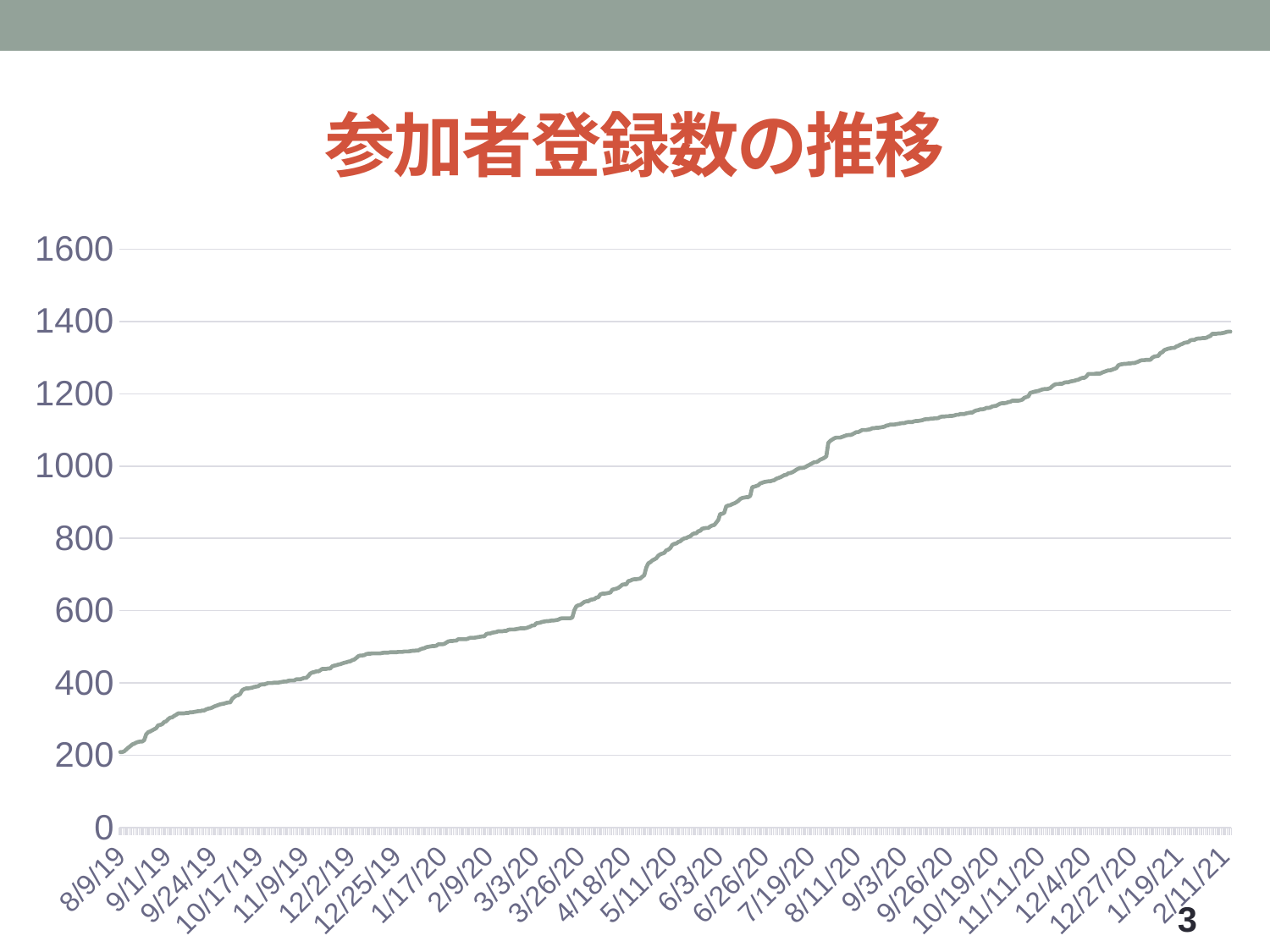

# 参加者登録数の推移

### Chart

| Category |  |
|---|---|
| 43686 | 209.0 |
| 43687 | 209.0 |
| 43688 | 211.0 |
| 43689 | 216.0 |
| 43690 | 221.0 |
| 43691 | 225.0 |
| 43692 | 230.0 |
| 43693 | 232.0 |
| 43694 | 235.0 |
| 43695 | 237.0 |
| 43696 | 238.0 |
| 43697 | 238.0 |
| 43698 | 242.0 |
| 43699 | 258.0 |
| 43700 | 264.0 |
| 43701 | 266.0 |
| 43702 | 269.0 |
| 43703 | 272.0 |
| 43704 | 275.0 |
| 43705 | 283.0 |
| 43706 | 284.0 |
| 43707 | 286.0 |
| 43708 | 292.0 |
| 43709 | 294.0 |
| 43710 | 300.0 |
| 43711 | 304.0 |
| 43712 | 305.0 |
| 43713 | 309.0 |
| 43714 | 312.0 |
| 43715 | 316.0 |
| 43716 | 316.0 |
| 43717 | 316.0 |
| 43718 | 316.0 |
| 43719 | 317.0 |
| 43720 | 317.0 |
| 43721 | 319.0 |
| 43722 | 319.0 |
| 43723 | 320.0 |
| 43725 | 322.0 |
| 43726 | 322.0 |
| 43727 | 324.0 |
| 43728 | 324.0 |
| 43729 | 327.0 |
| 43730 | 329.0 |
| 43731 | 330.0 |
| 43732 | 332.0 |
| 43733 | 335.0 |
| 43734 | 337.0 |
| 43735 | 339.0 |
| 43736 | 341.0 |
| 43737 | 342.0 |
| 43738 | 343.0 |
| 43739 | 345.0 |
| 43740 | 346.0 |
| 43741 | 346.0 |
| 43742 | 356.0 |
| 43743 | 361.0 |
| 43744 | 365.0 |
| 43745 | 366.0 |
| 43746 | 370.0 |
| 43747 | 380.0 |
| 43748 | 383.0 |
| 43749 | 385.0 |
| 43750 | 385.0 |
| 43751 | 386.0 |
| 43752 | 387.0 |
| 43753 | 389.0 |
| 43754 | 390.0 |
| 43755 | 391.0 |
| 43756 | 395.0 |
| 43757 | 396.0 |
| 43758 | 396.0 |
| 43759 | 398.0 |
| 43760 | 400.0 |
| 43761 | 400.0 |
| 43762 | 400.0 |
| 43763 | 401.0 |
| 43764 | 401.0 |
| 43765 | 401.0 |
| 43766 | 402.0 |
| 43767 | 403.0 |
| 43768 | 404.0 |
| 43769 | 404.0 |
| 43770 | 406.0 |
| 43771 | 407.0 |
| 43772 | 407.0 |
| 43773 | 407.0 |
| 43774 | 410.0 |
| 43775 | 410.0 |
| 43776 | 410.0 |
| 43777 | 412.0 |
| 43778 | 414.0 |
| 43779 | 414.0 |
| 43780 | 419.0 |
| 43781 | 426.0 |
| 43782 | 429.0 |
| 43783 | 430.0 |
| 43784 | 432.0 |
| 43785 | 432.0 |
| 43786 | 435.0 |
| 43787 | 439.0 |
| 43788 | 439.0 |
| 43789 | 439.0 |
| 43790 | 440.0 |
| 43791 | 440.0 |
| 43792 | 446.0 |
| 43793 | 448.0 |
| 43794 | 449.0 |
| 43795 | 451.0 |
| 43796 | 452.0 |
| 43797 | 454.0 |
| 43798 | 456.0 |
| 43799 | 457.0 |
| 43800 | 459.0 |
| 43801 | 460.0 |
| 43802 | 463.0 |
| 43803 | 465.0 |
| 43804 | 469.0 |
| 43805 | 474.0 |
| 43806 | 476.0 |
| 43807 | 476.0 |
| 43808 | 477.0 |
| 43809 | 480.0 |
| 43810 | 481.0 |
| 43811 | 481.0 |
| 43812 | 482.0 |
| 43813 | 482.0 |
| 43814 | 482.0 |
| 43815 | 482.0 |
| 43816 | 482.0 |
| 43817 | 483.0 |
| 43818 | 484.0 |
| 43819 | 484.0 |
| 43820 | 484.0 |
| 43821 | 485.0 |
| 43822 | 485.0 |
| 43823 | 485.0 |
| 43824 | 485.0 |
| 43825 | 486.0 |
| 43826 | 486.0 |
| 43827 | 486.0 |
| 43828 | 487.0 |
| 43829 | 487.0 |
| 43830 | 487.0 |
| 43831 | 488.0 |
| 43832 | 489.0 |
| 43833 | 489.0 |
| 43834 | 490.0 |
| 43835 | 490.0 |
| 43836 | 493.0 |
| 43837 | 495.0 |
| 43838 | 496.0 |
| 43839 | 499.0 |
| 43840 | 500.0 |
| 43841 | 501.0 |
| 43842 | 502.0 |
| 43843 | 502.0 |
| 43844 | 503.0 |
| 43845 | 507.0 |
| 43846 | 507.0 |
| 43847 | 507.0 |
| 43848 | 508.0 |
| 43850 | 515.0 |
| 43851 | 516.0 |
| 43852 | 516.0 |
| 43853 | 517.0 |
| 43854 | 517.0 |
| 43855 | 521.0 |
| 43856 | 521.0 |
| 43857 | 521.0 |
| 43858 | 521.0 |
| 43859 | 521.0 |
| 43860 | 523.0 |
| 43861 | 525.0 |
| 43862 | 525.0 |
| 43863 | 525.0 |
| 43864 | 526.0 |
| 43865 | 527.0 |
| 43866 | 528.0 |
| 43867 | 529.0 |
| 43868 | 529.0 |
| 43869 | 535.0 |
| 43870 | 537.0 |
| 43871 | 537.0 |
| 43872 | 539.0 |
| 43873 | 540.0 |
| 43874 | 541.0 |
| 43875 | 543.0 |
| 43876 | 543.0 |
| 43877 | 543.0 |
| 43878 | 544.0 |
| 43879 | 544.0 |
| 43880 | 547.0 |
| 43881 | 548.0 |
| 43882 | 548.0 |
| 43883 | 548.0 |
| 43884 | 549.0 |
| 43885 | 550.0 |
| 43886 | 551.0 |
| 43887 | 551.0 |
| 43888 | 551.0 |
| 43889 | 552.0 |
| 43890 | 554.0 |
| 43891 | 556.0 |
| 43892 | 559.0 |
| 43893 | 559.0 |
| 43894 | 565.0 |
| 43895 | 566.0 |
| 43896 | 567.0 |
| 43897 | 569.0 |
| 43898 | 570.0 |
| 43899 | 571.0 |
| 43900 | 571.0 |
| 43901 | 572.0 |
| 43902 | 573.0 |
| 43903 | 573.0 |
| 43904 | 574.0 |
| 43905 | 575.0 |
| 43906 | 578.0 |
| 43907 | 579.0 |
| 43908 | 579.0 |
| 43909 | 579.0 |
| 43910 | 579.0 |
| 43911 | 579.0 |
| 43912 | 581.0 |
| 43913 | 601.0 |
| 43914 | 612.0 |
| 43915 | 615.0 |
| 43916 | 616.0 |
| 43917 | 620.0 |
| 43918 | 624.0 |
| 43919 | 626.0 |
| 43920 | 626.0 |
| 43921 | 630.0 |
| 43922 | 631.0 |
| 43923 | 632.0 |
| 43924 | 636.0 |
| 43925 | 637.0 |
| 43926 | 645.0 |
| 43927 | 647.0 |
| 43928 | 647.0 |
| 43929 | 648.0 |
| 43930 | 649.0 |
| 43931 | 650.0 |
| 43932 | 658.0 |
| 43934 | 661.0 |
| 43935 | 663.0 |
| 43936 | 667.0 |
| 43937 | 672.0 |
| 43938 | 673.0 |
| 43939 | 673.0 |
| 43940 | 682.0 |
| 43941 | 683.0 |
| 43942 | 686.0 |
| 43943 | 687.0 |
| 43944 | 687.0 |
| 43945 | 688.0 |
| 43946 | 689.0 |
| 43947 | 694.0 |
| 43948 | 698.0 |
| 43949 | 719.0 |
| 43950 | 731.0 |
| 43951 | 734.0 |
| 43952 | 739.0 |
| 43953 | 742.0 |
| 43954 | 745.0 |
| 43955 | 752.0 |
| 43956 | 756.0 |
| 43957 | 758.0 |
| 43958 | 760.0 |
| 43959 | 767.0 |
| 43960 | 769.0 |
| 43961 | 773.0 |
| 43962 | 782.0 |
| 43963 | 785.0 |
| 43964 | 786.0 |
| 43965 | 790.0 |
| 43966 | 792.0 |
| 43967 | 797.0 |
| 43968 | 800.0 |
| 43969 | 801.0 |
| 43970 | 804.0 |
| 43971 | 806.0 |
| 43972 | 811.0 |
| 43973 | 814.0 |
| 43974 | 814.0 |
| 43975 | 820.0 |
| 43976 | 821.0 |
| 43977 | 827.0 |
| 43978 | 828.0 |
| 43979 | 829.0 |
| 43980 | 829.0 |
| 43981 | 833.0 |
| 43982 | 836.0 |
| 43983 | 837.0 |
| 43984 | 844.0 |
| 43985 | 851.0 |
| 43986 | 868.0 |
| 43987 | 868.0 |
| 43988 | 871.0 |
| 43989 | 889.0 |
| 43990 | 891.0 |
| 43991 | 892.0 |
| 43992 | 895.0 |
| 43993 | 897.0 |
| 43994 | 900.0 |
| 43995 | 904.0 |
| 43996 | 909.0 |
| 43997 | 912.0 |
| 43998 | 913.0 |
| 43999 | 914.0 |
| 44000 | 914.0 |
| 44001 | 918.0 |
| 44002 | 942.0 |
| 44003 | 943.0 |
| 44004 | 945.0 |
| 44005 | 947.0 |
| 44006 | 952.0 |
| 44007 | 954.0 |
| 44008 | 956.0 |
| 44009 | 957.0 |
| 44010 | 958.0 |
| 44011 | 958.0 |
| 44012 | 960.0 |
| 44013 | 961.0 |
| 44014 | 965.0 |
| 44015 | 967.0 |
| 44016 | 969.0 |
| 44017 | 972.0 |
| 44018 | 975.0 |
| 44019 | 976.0 |
| 44020 | 980.0 |
| 44021 | 981.0 |
| 44022 | 983.0 |
| 44023 | 986.0 |
| 44024 | 990.0 |
| 44025 | 993.0 |
| 44026 | 995.0 |
| 44027 | 995.0 |
| 44028 | 996.0 |
| 44033 | 1011.0 |
| 44034 | 1011.0 |
| 44035 | 1014.0 |
| 44036 | 1018.0 |
| 44037 | 1020.0 |
| 44038 | 1023.0 |
| 44039 | 1027.0 |
| 44040 | 1064.0 |
| 44041 | 1070.0 |
| 44043 | 1077.0 |
| 44044 | 1079.0 |
| 44045 | 1079.0 |
| 44046 | 1079.0 |
| 44047 | 1081.0 |
| 44048 | 1083.0 |
| 44049 | 1085.0 |
| 44050 | 1086.0 |
| 44051 | 1086.0 |
| 44052 | 1088.0 |
| 44054 | 1094.0 |
| 44055 | 1094.0 |
| 44057 | 1100.0 |
| 44058 | 1100.0 |
| 44059 | 1100.0 |
| 44060 | 1101.0 |
| 44061 | 1102.0 |
| 44062 | 1105.0 |
| 44063 | 1105.0 |
| 44064 | 1106.0 |
| 44065 | 1106.0 |
| 44066 | 1107.0 |
| 44067 | 1108.0 |
| 44068 | 1109.0 |
| 44069 | 1112.0 |
| 44070 | 1113.0 |
| 44071 | 1115.0 |
| 44072 | 1115.0 |
| 44073 | 1115.0 |
| 44074 | 1116.0 |
| 44075 | 1117.0 |
| 44076 | 1118.0 |
| 44077 | 1119.0 |
| 44078 | 1119.0 |
| 44079 | 1121.0 |
| 44080 | 1122.0 |
| 44081 | 1122.0 |
| 44082 | 1122.0 |
| 44083 | 1124.0 |
| 44084 | 1125.0 |
| 44085 | 1125.0 |
| 44086 | 1126.0 |
| 44087 | 1127.0 |
| 44088 | 1129.0 |
| 44089 | 1130.0 |
| 44090 | 1130.0 |
| 44091 | 1131.0 |
| 44092 | 1131.0 |
| 44093 | 1132.0 |
| 44094 | 1132.0 |
| 44095 | 1133.0 |
| 44096 | 1136.0 |
| 44097 | 1137.0 |
| 44098 | 1137.0 |
| 44099 | 1138.0 |
| 44100 | 1138.0 |
| 44101 | 1139.0 |
| 44102 | 1139.0 |
| 44103 | 1140.0 |
| 44104 | 1142.0 |
| 44105 | 1142.0 |
| 44106 | 1144.0 |
| 44107 | 1144.0 |
| 44108 | 1144.0 |
| 44109 | 1146.0 |
| 44110 | 1147.0 |
| 44111 | 1148.0 |
| 44112 | 1148.0 |
| 44113 | 1152.0 |
| 44114 | 1154.0 |
| 44115 | 1155.0 |
| 44116 | 1157.0 |
| 44117 | 1157.0 |
| 44118 | 1158.0 |
| 44119 | 1161.0 |
| 44120 | 1161.0 |
| 44121 | 1162.0 |
| 44122 | 1165.0 |
| 44123 | 1166.0 |
| 44124 | 1167.0 |
| 44125 | 1170.0 |
| 44126 | 1173.0 |
| 44127 | 1174.0 |
| 44128 | 1174.0 |
| 44129 | 1175.0 |
| 44130 | 1177.0 |
| 44131 | 1178.0 |
| 44132 | 1181.0 |
| 44133 | 1181.0 |
| 44134 | 1181.0 |
| 44135 | 1181.0 |
| 44136 | 1182.0 |
| 44137 | 1184.0 |
| 44138 | 1189.0 |
| 44139 | 1191.0 |
| 44140 | 1193.0 |
| 44141 | 1203.0 |
| 44142 | 1204.0 |
| 44143 | 1206.0 |
| 44144 | 1207.0 |
| 44145 | 1208.0 |
| 44146 | 1210.0 |
| 44147 | 1212.0 |
| 44148 | 1213.0 |
| 44149 | 1213.0 |
| 44150 | 1214.0 |
| 44151 | 1216.0 |
| 44152 | 1221.0 |
| 44153 | 1225.0 |
| 44154 | 1227.0 |
| 44155 | 1227.0 |
| 44156 | 1228.0 |
| 44157 | 1228.0 |
| 44158 | 1231.0 |
| 44159 | 1232.0 |
| 44160 | 1232.0 |
| 44161 | 1234.0 |
| 44162 | 1235.0 |
| 44163 | 1236.0 |
| 44164 | 1238.0 |
| 44165 | 1239.0 |
| 44166 | 1242.0 |
| 44167 | 1244.0 |
| 44168 | 1244.0 |
| 44169 | 1248.0 |
| 44170 | 1255.0 |
| 44171 | 1255.0 |
| 44172 | 1255.0 |
| 44173 | 1255.0 |
| 44174 | 1256.0 |
| 44175 | 1256.0 |
| 44176 | 1256.0 |
| 44177 | 1259.0 |
| 44178 | 1261.0 |
| 44179 | 1263.0 |
| 44180 | 1265.0 |
| 44181 | 1265.0 |
| 44182 | 1267.0 |
| 44183 | 1269.0 |
| 44184 | 1271.0 |
| 44185 | 1279.0 |
| 44186 | 1281.0 |
| 44187 | 1282.0 |
| 44188 | 1283.0 |
| 44189 | 1283.0 |
| 44190 | 1284.0 |
| 44191 | 1284.0 |
| 44192 | 1285.0 |
| 44193 | 1285.0 |
| 44194 | 1287.0 |
| 44195 | 1289.0 |
| 44196 | 1292.0 |
| 44197 | 1293.0 |
| 44198 | 1293.0 |
| 44199 | 1294.0 |
| 44200 | 1294.0 |
| 44201 | 1294.0 |
| 44202 | 1300.0 |
| 44203 | 1303.0 |
| 44204 | 1304.0 |
| 44205 | 1305.0 |
| 44206 | 1313.0 |
| 44207 | 1315.0 |
| 44208 | 1321.0 |
| 44209 | 1323.0 |
| 44210 | 1325.0 |
| 44211 | 1326.0 |
| 44212 | 1327.0 |
| 44213 | 1327.0 |
| 44214 | 1331.0 |
| 44215 | 1333.0 |
| 44216 | 1336.0 |
| 44217 | 1338.0 |
| 44218 | 1341.0 |
| 44219 | 1342.0 |
| 44220 | 1343.0 |
| 44221 | 1348.0 |
| 44222 | 1349.0 |
| 44223 | 1349.0 |
| 44224 | 1352.0 |
| 44225 | 1353.0 |
| 44226 | 1353.0 |
| 44227 | 1354.0 |
| 44228 | 1354.0 |
| 44229 | 1355.0 |
| 44230 | 1358.0 |
| 44231 | 1360.0 |
| 44232 | 1366.0 |
| 44233 | 1366.0 |
| 44234 | 1366.0 |
| 44235 | 1367.0 |
| 44236 | 1367.0 |
| 44237 | 1368.0 |
| 44238 | 1369.0 |
| 44239 | 1371.0 |
| 44240 | 1372.0 |
| 44241 | 1372.0 |
3